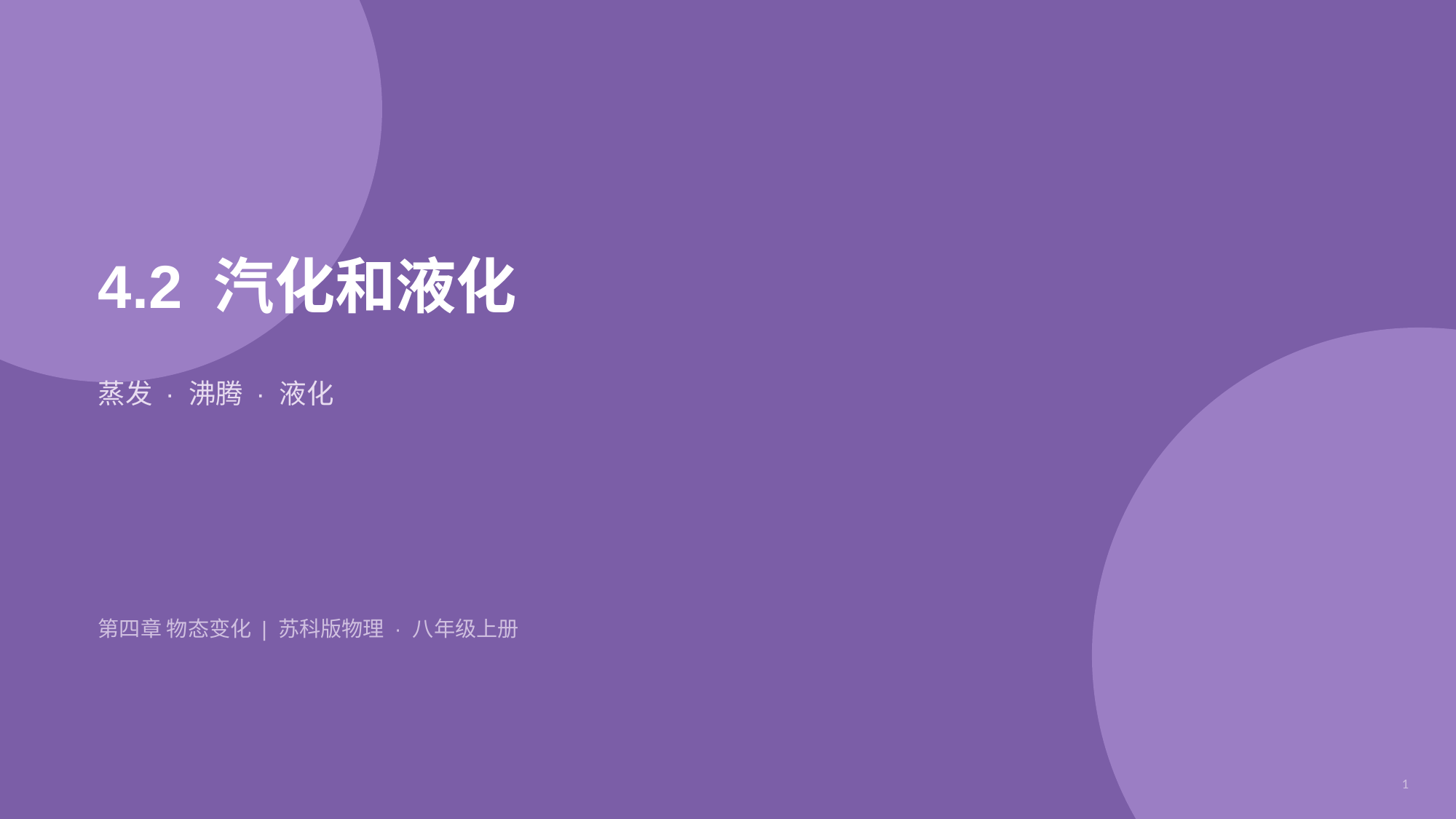

4.2 汽化和液化

蒸发 · 沸腾 · 液化
第四章 物态变化 | 苏科版物理 · 八年级上册
1